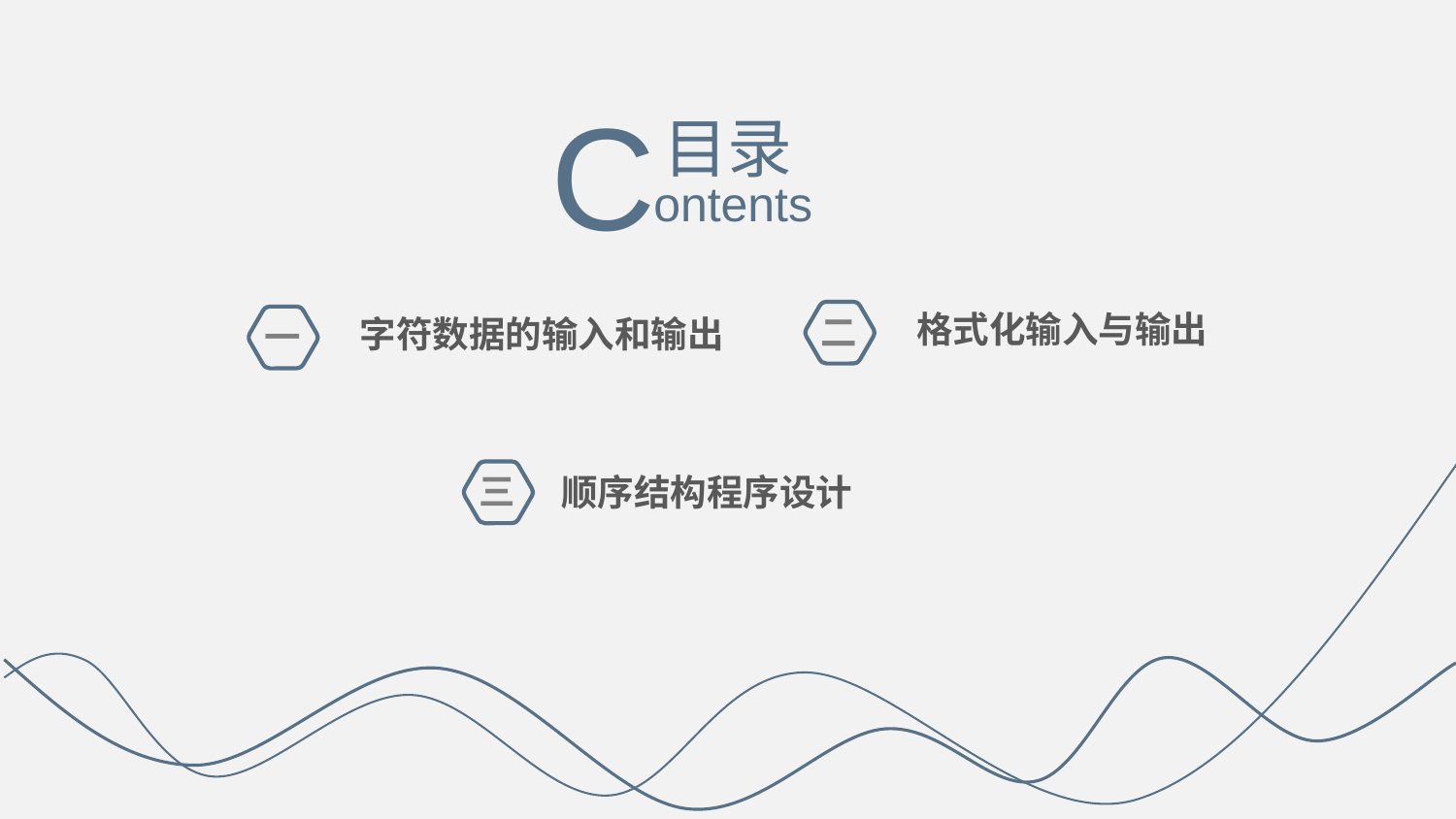

C
目录
ontents
格式化输入与输出

二
 字符数据的输入和输出

一

三
顺序结构程序设计